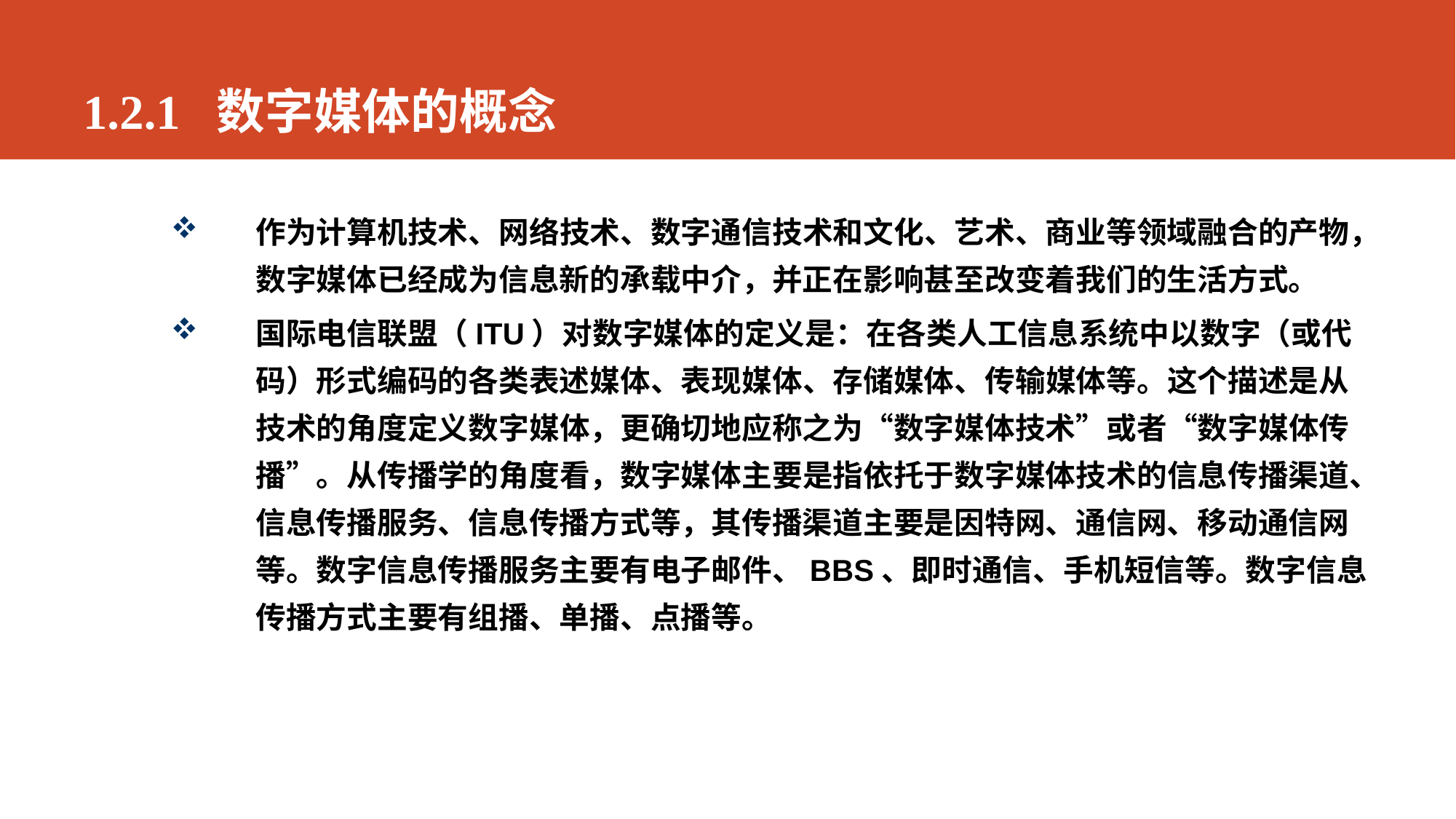

# 1.2.1  数字媒体的概念
作为计算机技术、网络技术、数字通信技术和文化、艺术、商业等领域融合的产物，数字媒体已经成为信息新的承载中介，并正在影响甚至改变着我们的生活方式。
国际电信联盟（ITU）对数字媒体的定义是：在各类人工信息系统中以数字（或代码）形式编码的各类表述媒体、表现媒体、存储媒体、传输媒体等。这个描述是从技术的角度定义数字媒体，更确切地应称之为“数字媒体技术”或者“数字媒体传播”。从传播学的角度看，数字媒体主要是指依托于数字媒体技术的信息传播渠道、信息传播服务、信息传播方式等，其传播渠道主要是因特网、通信网、移动通信网等。数字信息传播服务主要有电子邮件、BBS、即时通信、手机短信等。数字信息传播方式主要有组播、单播、点播等。